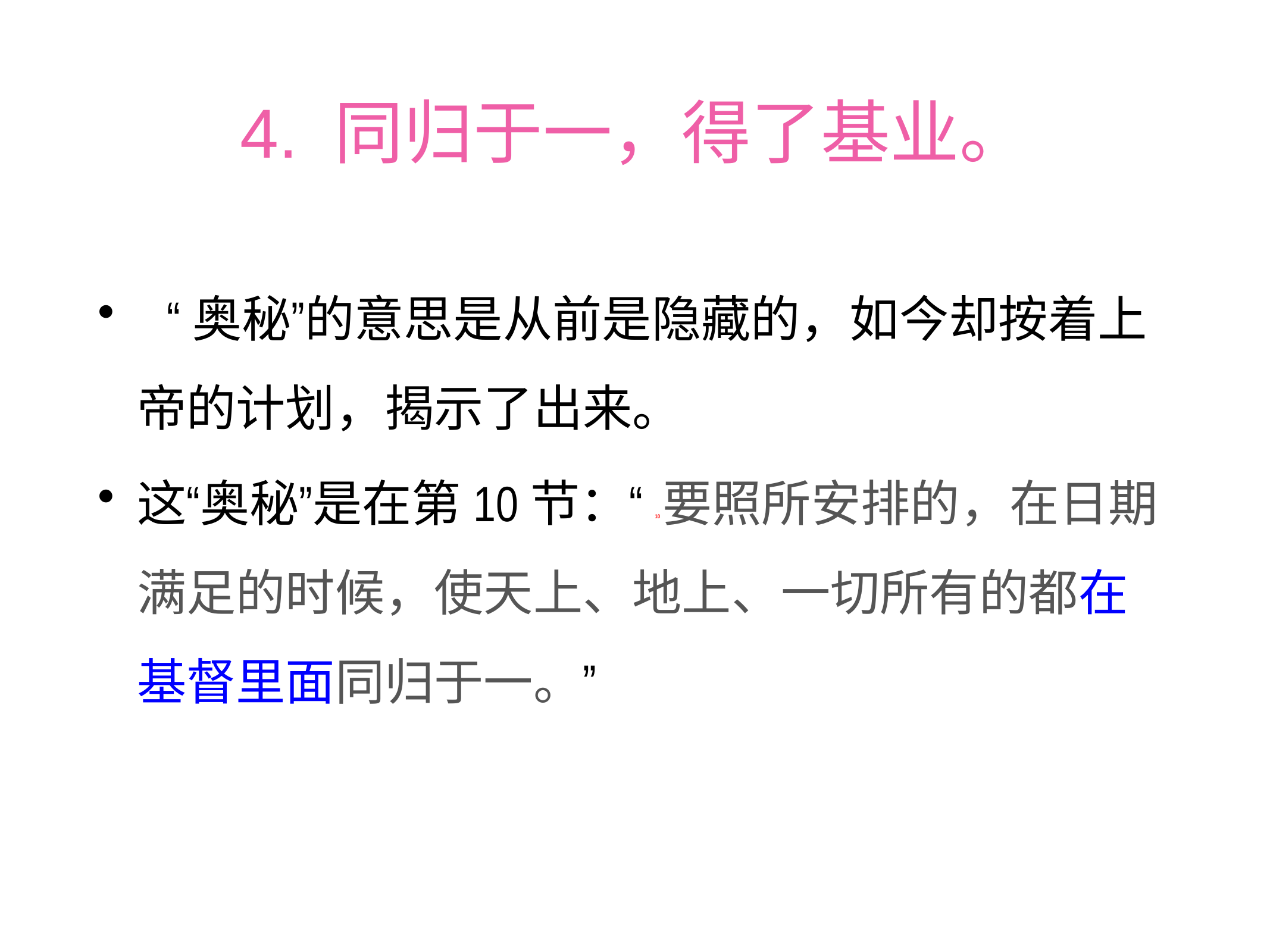

# 4. 同归于一，得了基业。
	“奥秘”的意思是从前是隐藏的，如今却按着上帝的计划，揭示了出来。
这“奥秘”是在第10节：“10要照所安排的，在日期满足的时候，使天上、地上、一切所有的都在基督里面同归于一。”